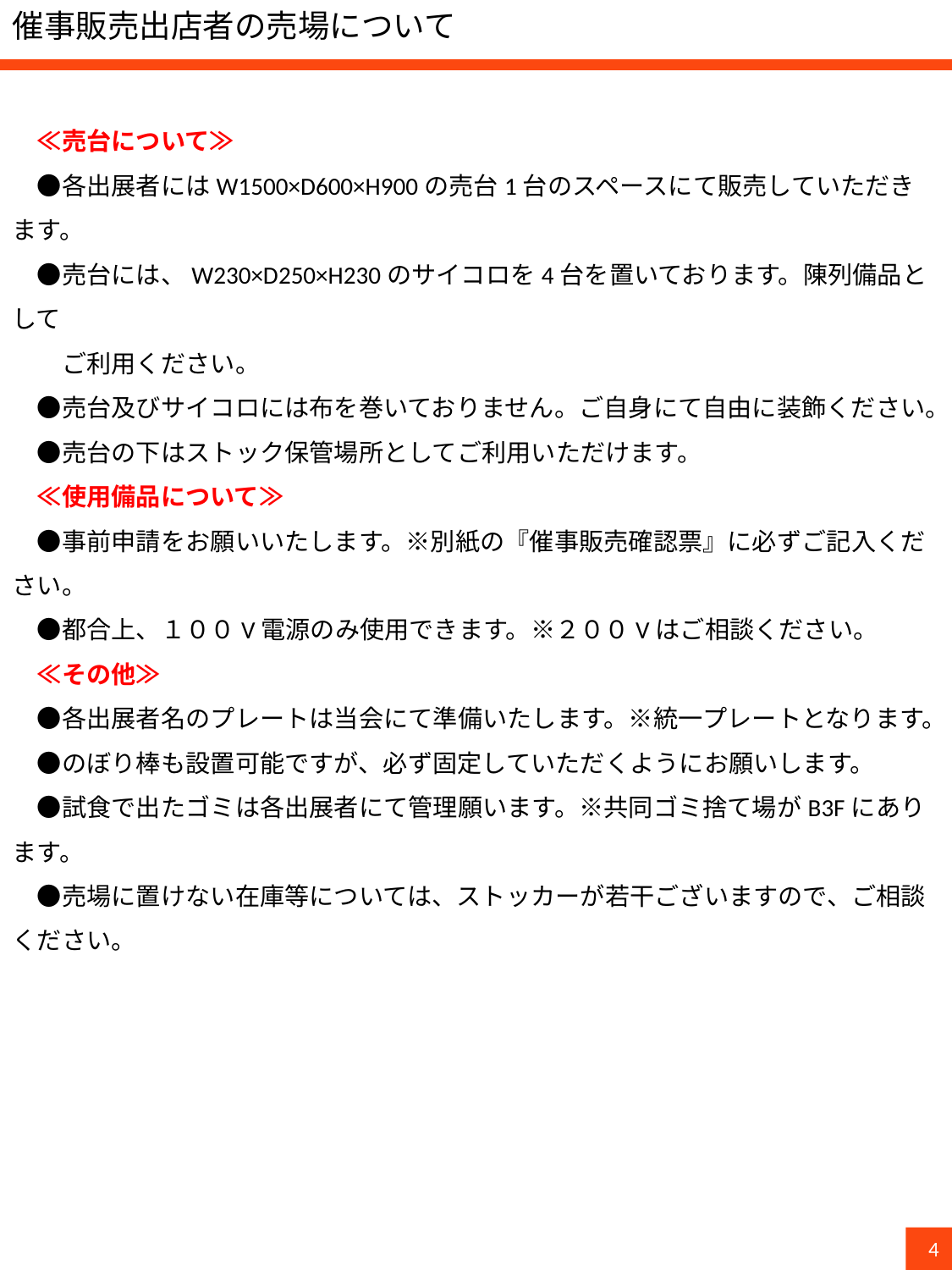

催事販売出店者の売場について
　≪売台について≫
　●各出展者にはW1500×D600×H900の売台1台のスペースにて販売していただきます。
　●売台には、W230×D250×H230のサイコロを4台を置いております。陳列備品として
　　ご利用ください。
　●売台及びサイコロには布を巻いておりません。ご自身にて自由に装飾ください。
　●売台の下はストック保管場所としてご利用いただけます。
　≪使用備品について≫
　●事前申請をお願いいたします。※別紙の『催事販売確認票』に必ずご記入ください。
　●都合上、１００V電源のみ使用できます。※２００Vはご相談ください。
　≪その他≫
　●各出展者名のプレートは当会にて準備いたします。※統一プレートとなります。
　●のぼり棒も設置可能ですが、必ず固定していただくようにお願いします。
　●試食で出たゴミは各出展者にて管理願います。※共同ゴミ捨て場がB3Fにあります。
　●売場に置けない在庫等については、ストッカーが若干ございますので、ご相談ください。

4